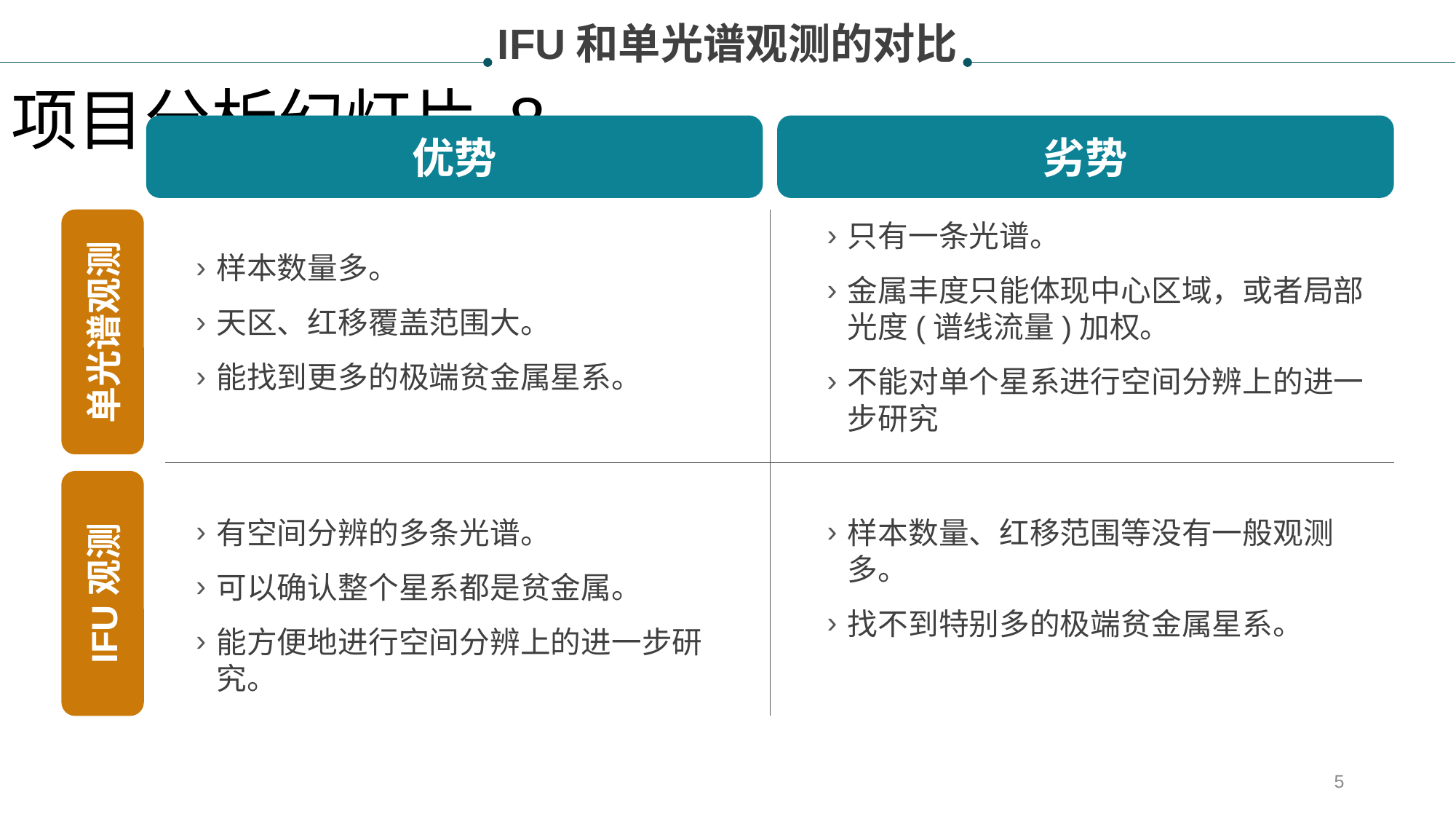

IFU和单光谱观测的对比
项目分析幻灯片 8
优势
劣势
只有一条光谱。
金属丰度只能体现中心区域，或者局部光度(谱线流量)加权。
不能对单个星系进行空间分辨上的进一步研究
样本数量多。
天区、红移覆盖范围大。
能找到更多的极端贫金属星系。
单光谱观测
有空间分辨的多条光谱。
可以确认整个星系都是贫金属。
能方便地进行空间分辨上的进一步研究。
样本数量、红移范围等没有一般观测多。
找不到特别多的极端贫金属星系。
IFU观测
5